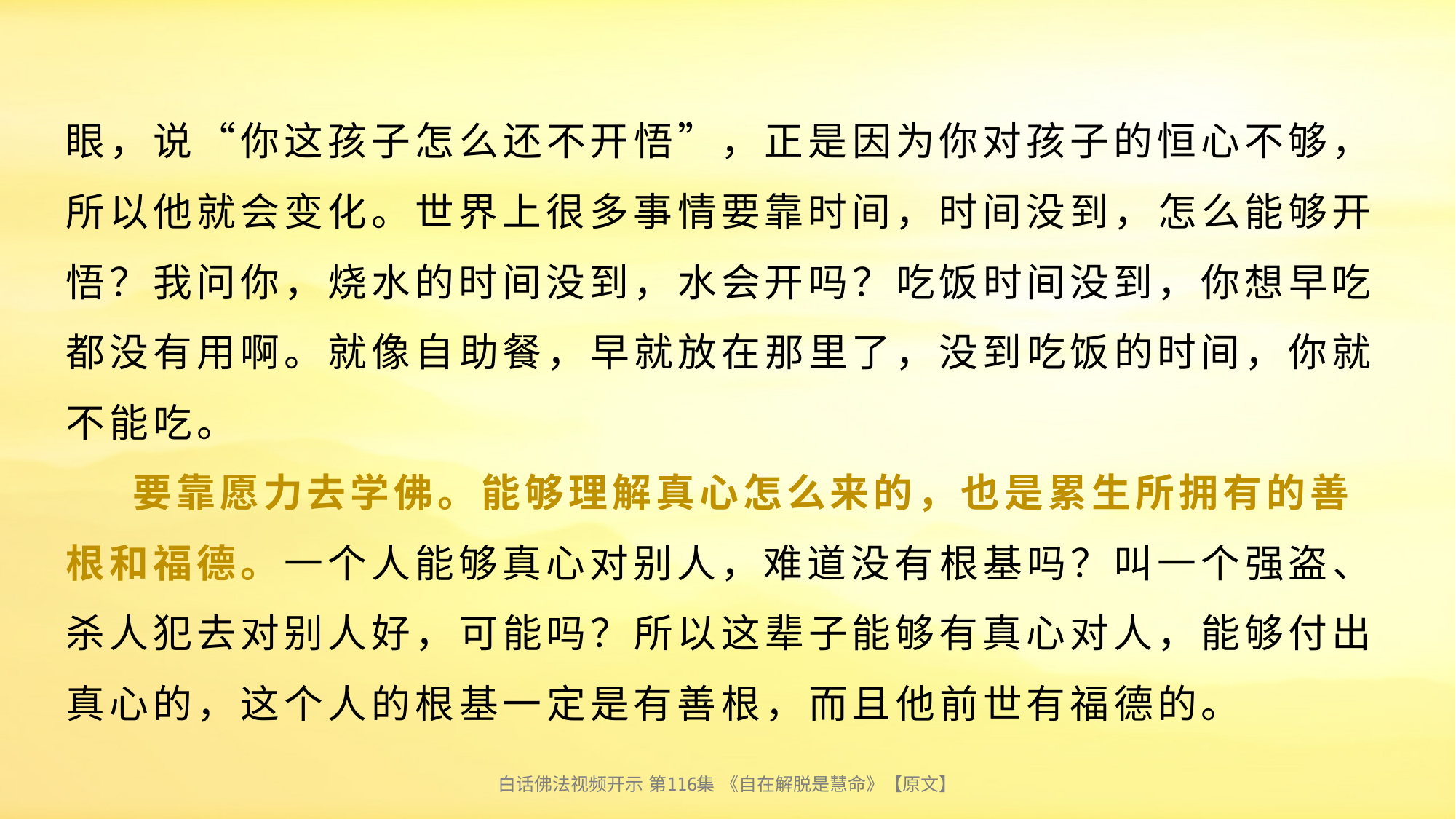

# 眼，说“你这孩子怎么还不开悟”，正是因为你对孩子的恒心不够，所以他就会变化。世界上很多事情要靠时间，时间没到，怎么能够开悟？我问你，烧水的时间没到，水会开吗？吃饭时间没到，你想早吃都没有用啊。就像自助餐，早就放在那里了，没到吃饭的时间，你就不能吃。 要靠愿力去学佛。能够理解真心怎么来的，也是累生所拥有的善根和福德。一个人能够真心对别人，难道没有根基吗？叫一个强盗、杀人犯去对别人好，可能吗？所以这辈子能够有真心对人，能够付出真心的，这个人的根基一定是有善根，而且他前世有福德的。
白话佛法视频开示 第116集 《自在解脱是慧命》【原文】